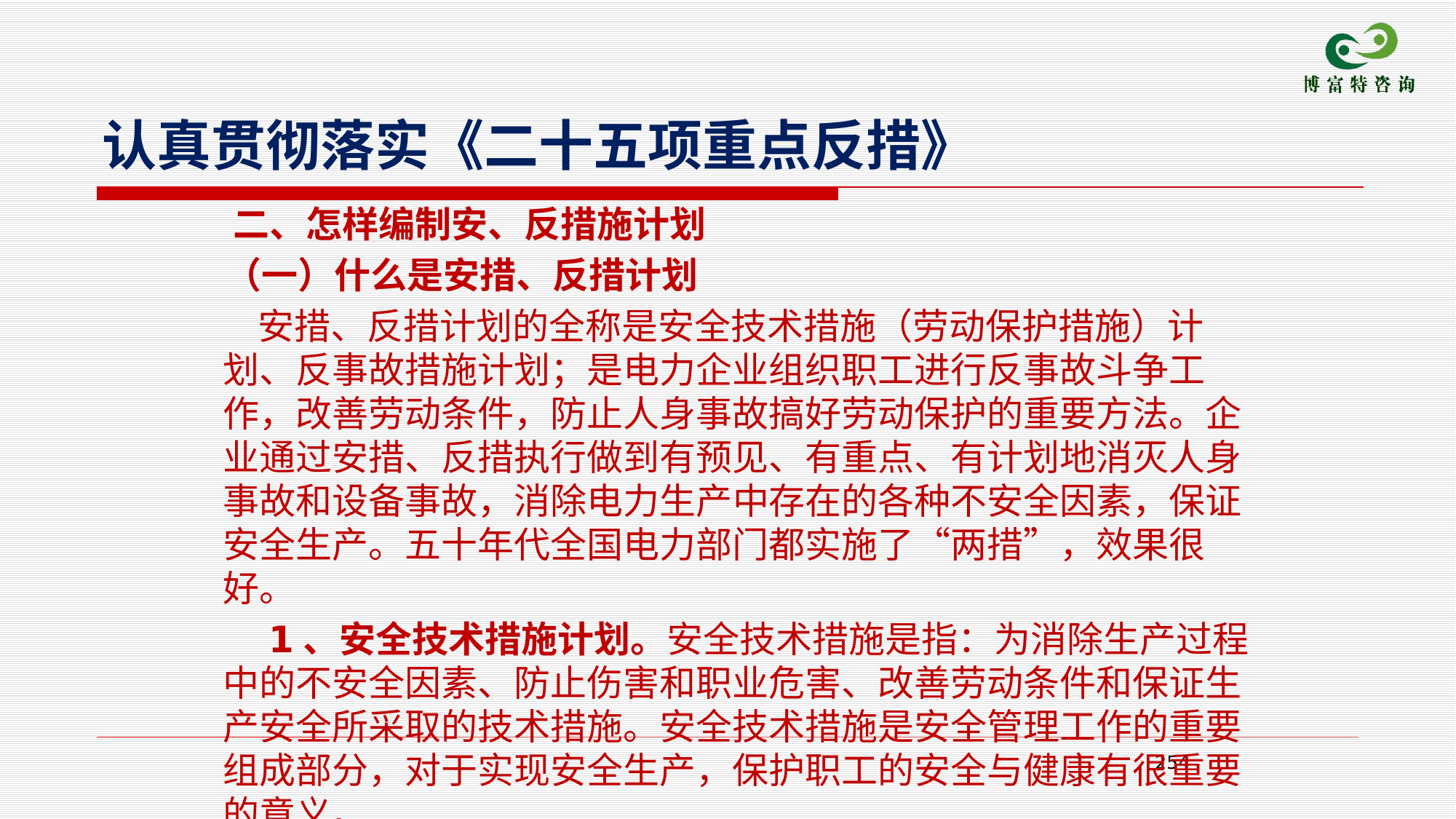

认真贯彻落实《二十五项重点反措》
       二、怎样编制安、反措施计划
      （一）什么是安措、反措计划
          安措、反措计划的全称是安全技术措施（劳动保护措施）计划、反事故措施计划；是电力企业组织职工进行反事故斗争工作，改善劳动条件，防止人身事故搞好劳动保护的重要方法。企业通过安措、反措执行做到有预见、有重点、有计划地消灭人身事故和设备事故，消除电力生产中存在的各种不安全因素，保证安全生产。五十年代全国电力部门都实施了“两措”，效果很好。
        1、安全技术措施计划。安全技术措施是指：为消除生产过程中的不安全因素、防止伤害和职业危害、改善劳动条件和保证生产安全所采取的技术措施。安全技术措施是安全管理工作的重要组成部分，对于实现安全生产，保护职工的安全与健康有很重要的意义。

254